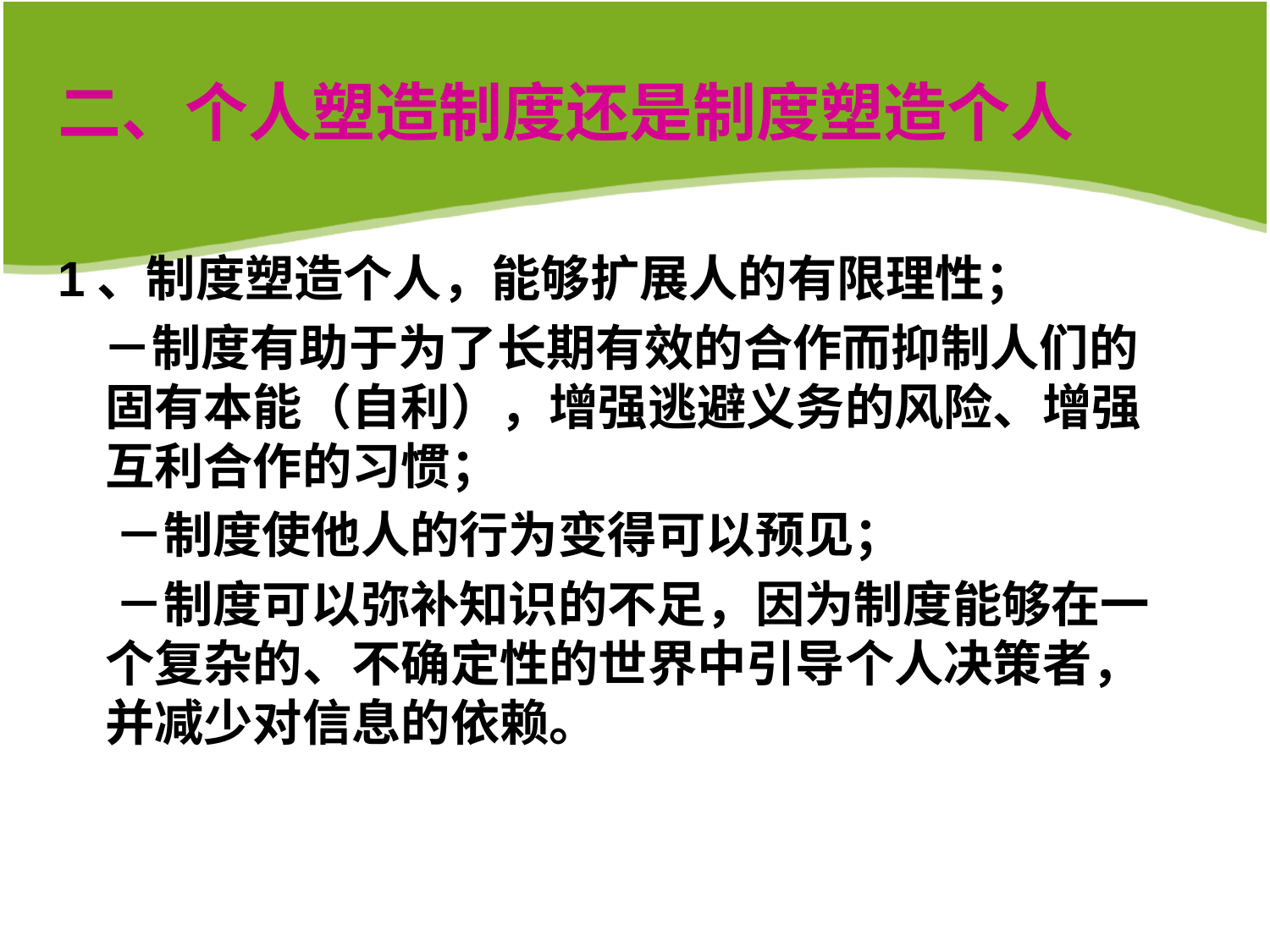

二、个人塑造制度还是制度塑造个人

1、制度塑造个人，能够扩展人的有限理性；
   －制度有助于为了长期有效的合作而抑制人们的固有本能（自利），增强逃避义务的风险、增强互利合作的习惯；
    －制度使他人的行为变得可以预见；
    －制度可以弥补知识的不足，因为制度能够在一个复杂的、不确定性的世界中引导个人决策者，并减少对信息的依赖。